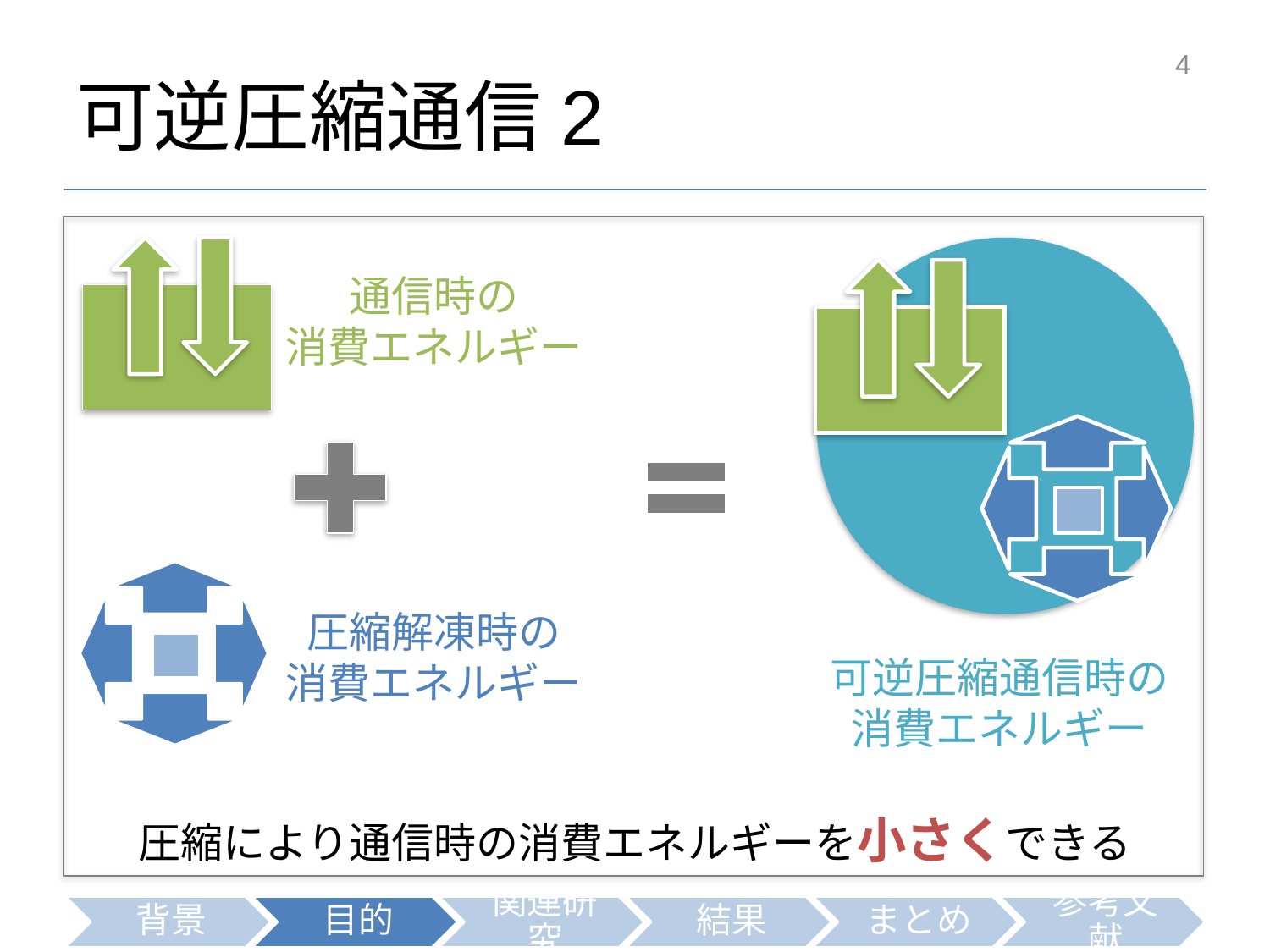

# 可逆圧縮通信2
4

通信時の
消費エネルギー

可逆圧縮通信時の
消費エネルギー

圧縮解凍時の
消費エネルギー
圧縮により通信時の消費エネルギーを小さくできる